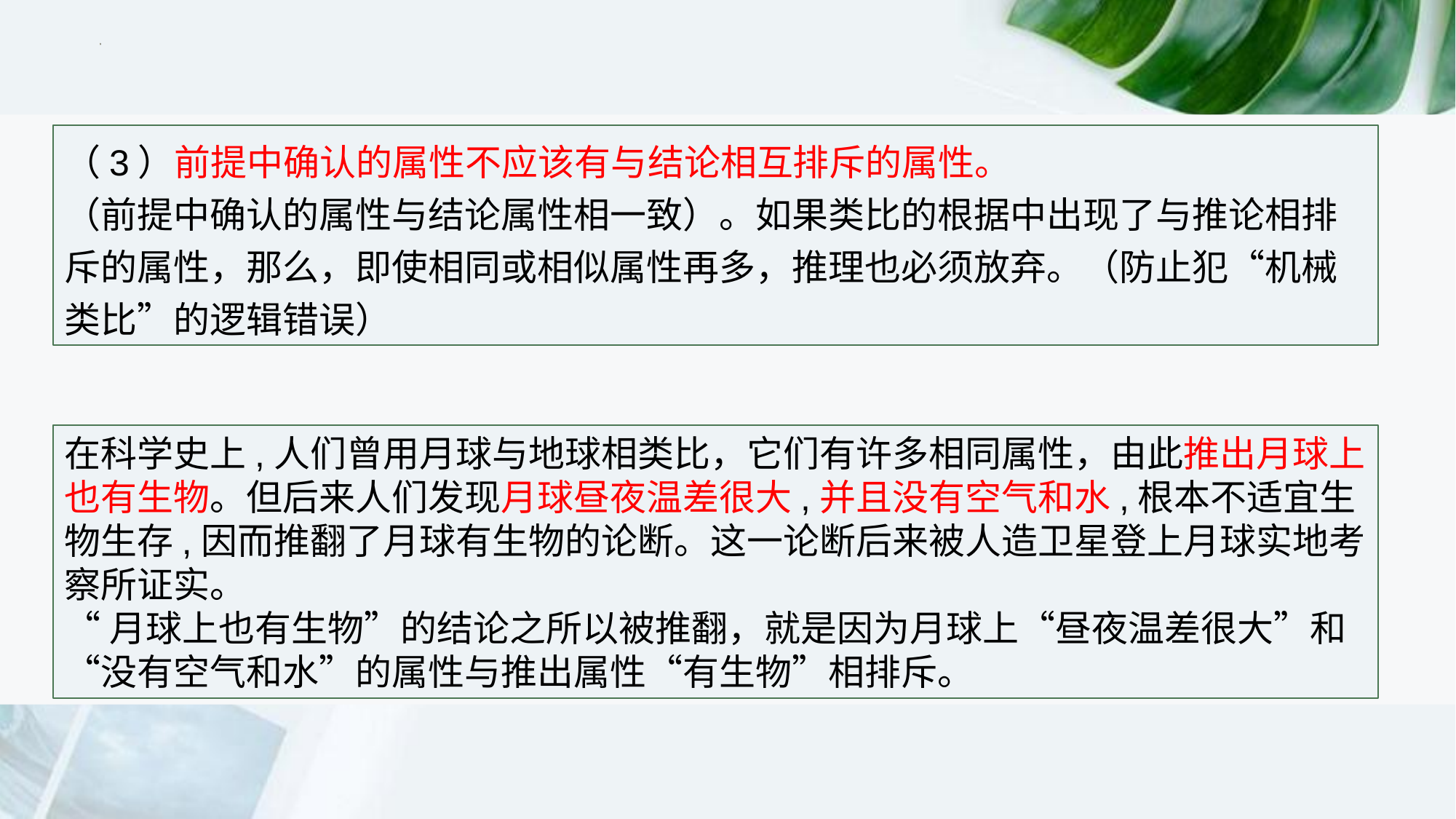

（3）前提中确认的属性不应该有与结论相互排斥的属性。
（前提中确认的属性与结论属性相一致）。如果类比的根据中出现了与推论相排斥的属性，那么，即使相同或相似属性再多，推理也必须放弃。（防止犯“机械类比”的逻辑错误）
在科学史上,人们曾用月球与地球相类比，它们有许多相同属性，由此推出月球上也有生物。但后来人们发现月球昼夜温差很大,并且没有空气和水,根本不适宜生物生存,因而推翻了月球有生物的论断。这一论断后来被人造卫星登上月球实地考察所证实。
“月球上也有生物”的结论之所以被推翻，就是因为月球上“昼夜温差很大”和“没有空气和水”的属性与推出属性“有生物”相排斥。